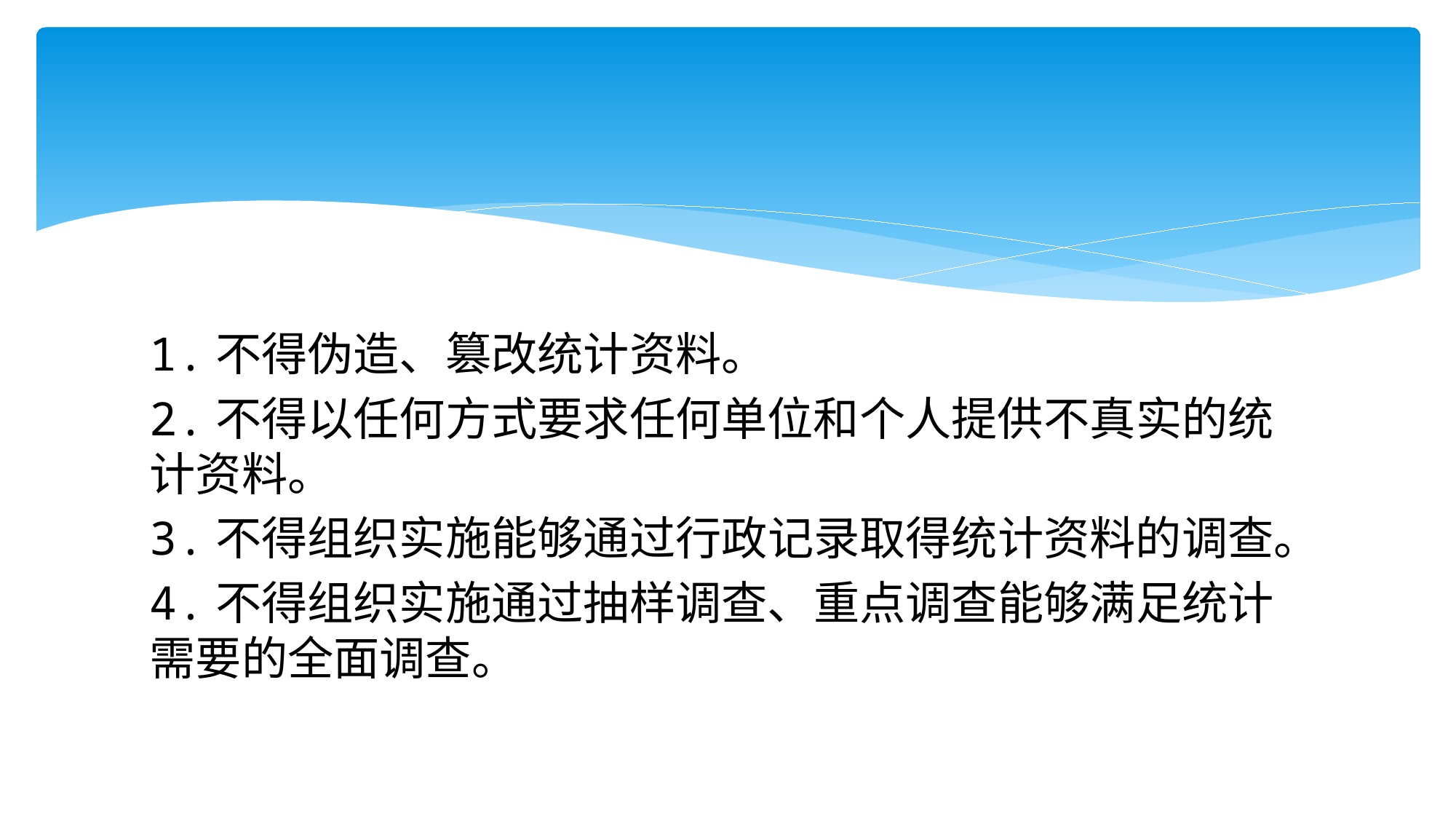

1.不得伪造、篡改统计资料。
2.不得以任何方式要求任何单位和个人提供不真实的统计资料。
3.不得组织实施能够通过行政记录取得统计资料的调查。
4.不得组织实施通过抽样调查、重点调查能够满足统计需要的全面调查。